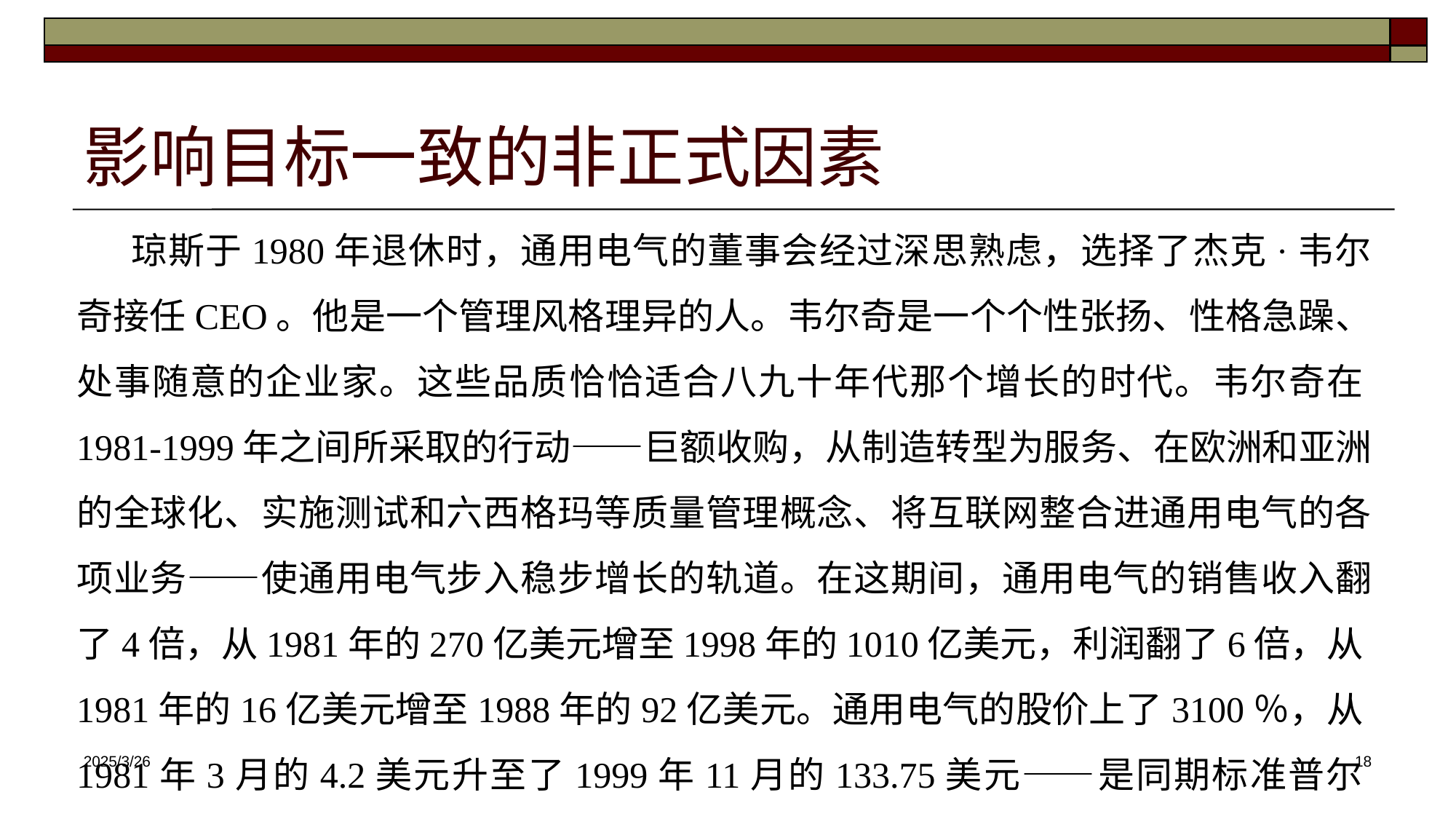

# 影响目标一致的非正式因素
琼斯于1980年退休时，通用电气的董事会经过深思熟虑，选择了杰克·韦尔奇接任CEO。他是一个管理风格理异的人。韦尔奇是一个个性张扬、性格急躁、处事随意的企业家。这些品质恰恰适合八九十年代那个增长的时代。韦尔奇在1981-1999年之间所采取的行动——巨额收购，从制造转型为服务、在欧洲和亚洲的全球化、实施测试和六西格玛等质量管理概念、将互联网整合进通用电气的各项业务——使通用电气步入稳步增长的轨道。在这期间，通用电气的销售收入翻了4倍，从1981年的270亿美元增至1998年的1010亿美元，利润翻了6倍，从1981年的16亿美元增至1988年的92亿美元。通用电气的股价上了3100％，从1981年3月的4.2美元升至了1999年11月的133.75美元——是同期标准普尔500指数增长的3倍。
2025/3/26
18